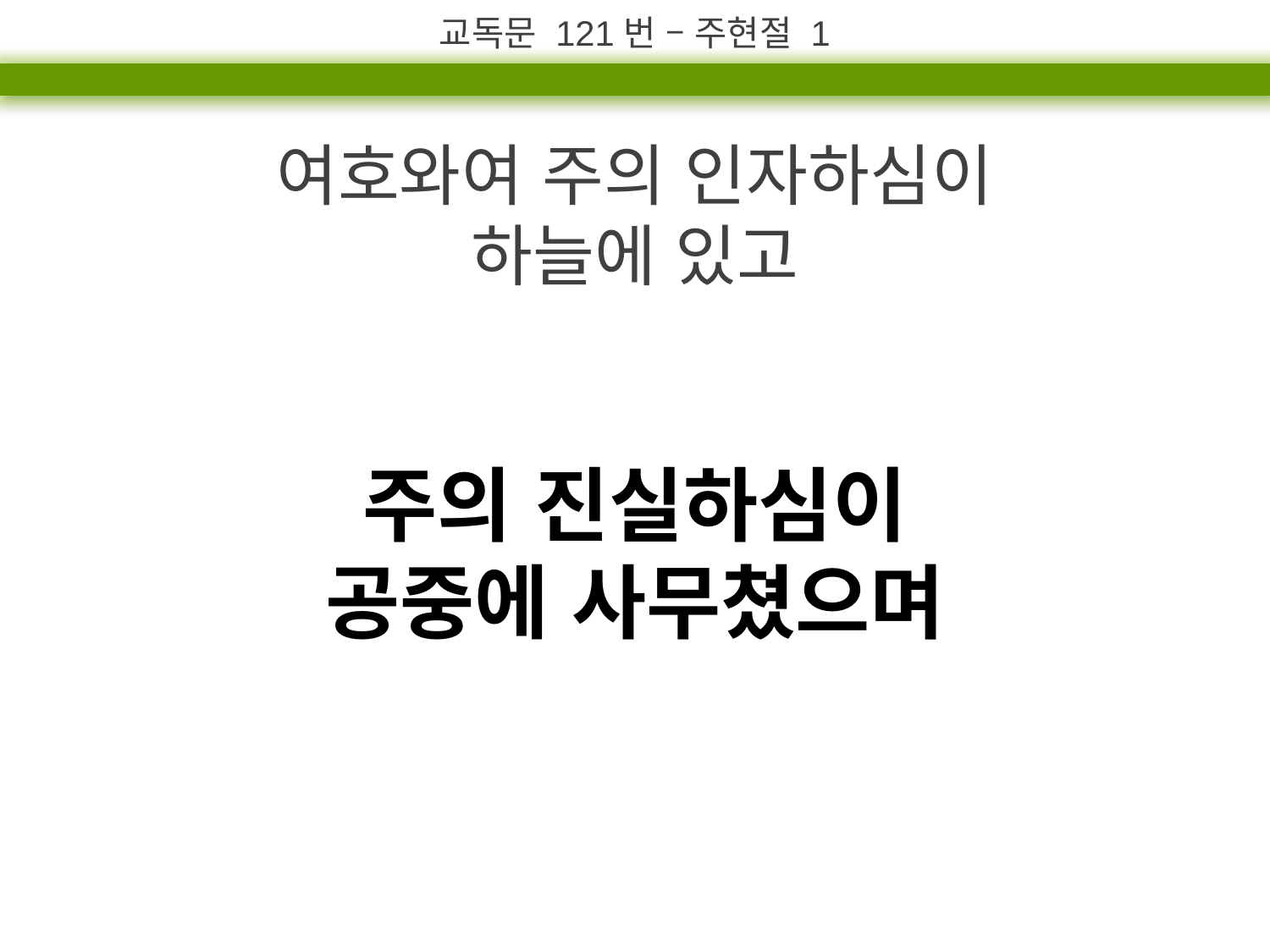

교독문 121번 – 주현절 1

여호와여 주의 인자하심이
하늘에 있고
주의 진실하심이
공중에 사무쳤으며